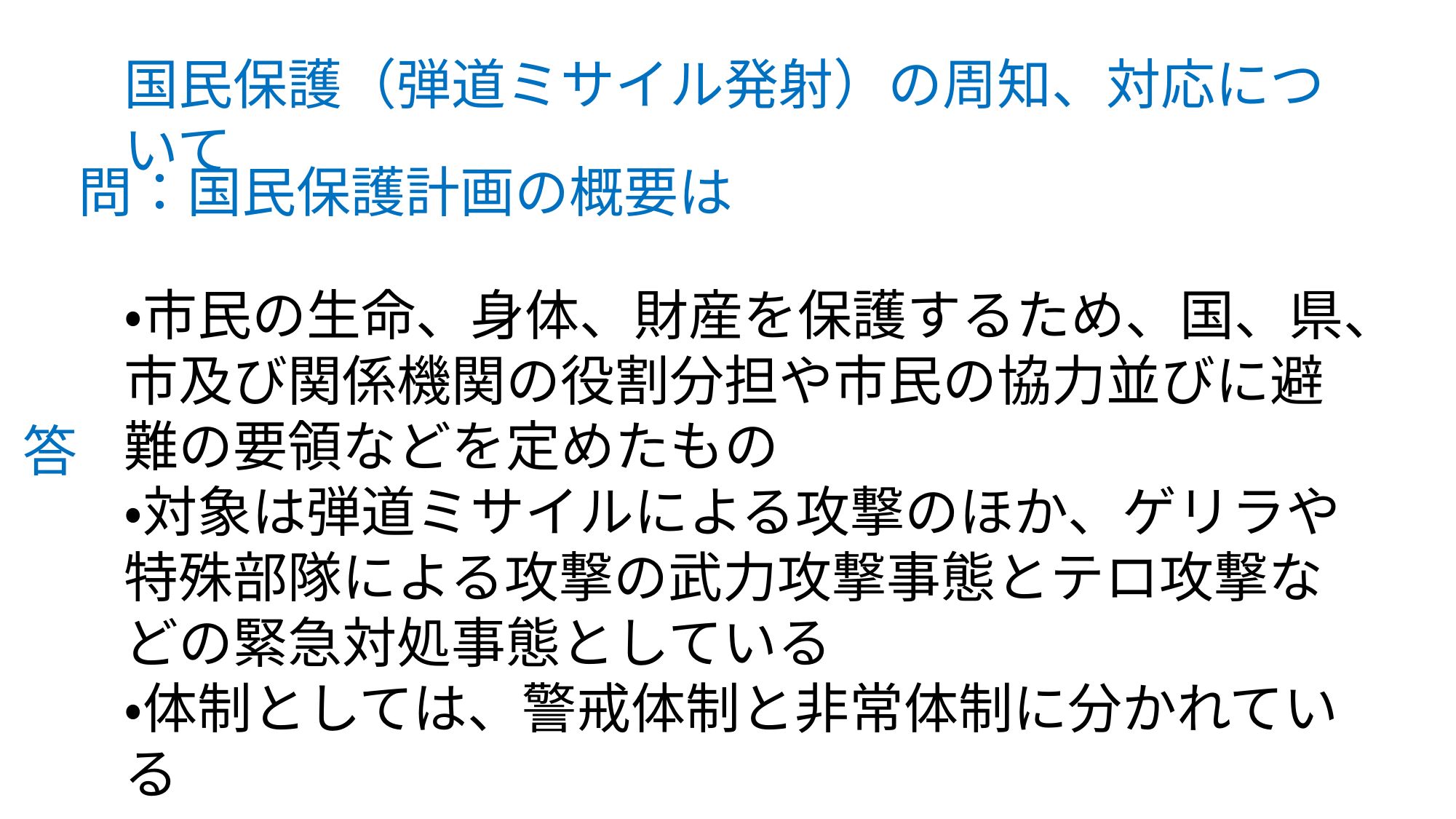

国民保護（弾道ミサイル発射）の周知、対応について
問：国民保護計画の概要は
・市民の生命、身体、財産を保護するため、国、県、市及び関係機関の役割分担や市民の協力並びに避難の要領などを定めたもの
・対象は弾道ミサイルによる攻撃のほか、ゲリラや特殊部隊による攻撃の武力攻撃事態とテロ攻撃などの緊急対処事態としている
・体制としては、警戒体制と非常体制に分かれている
答